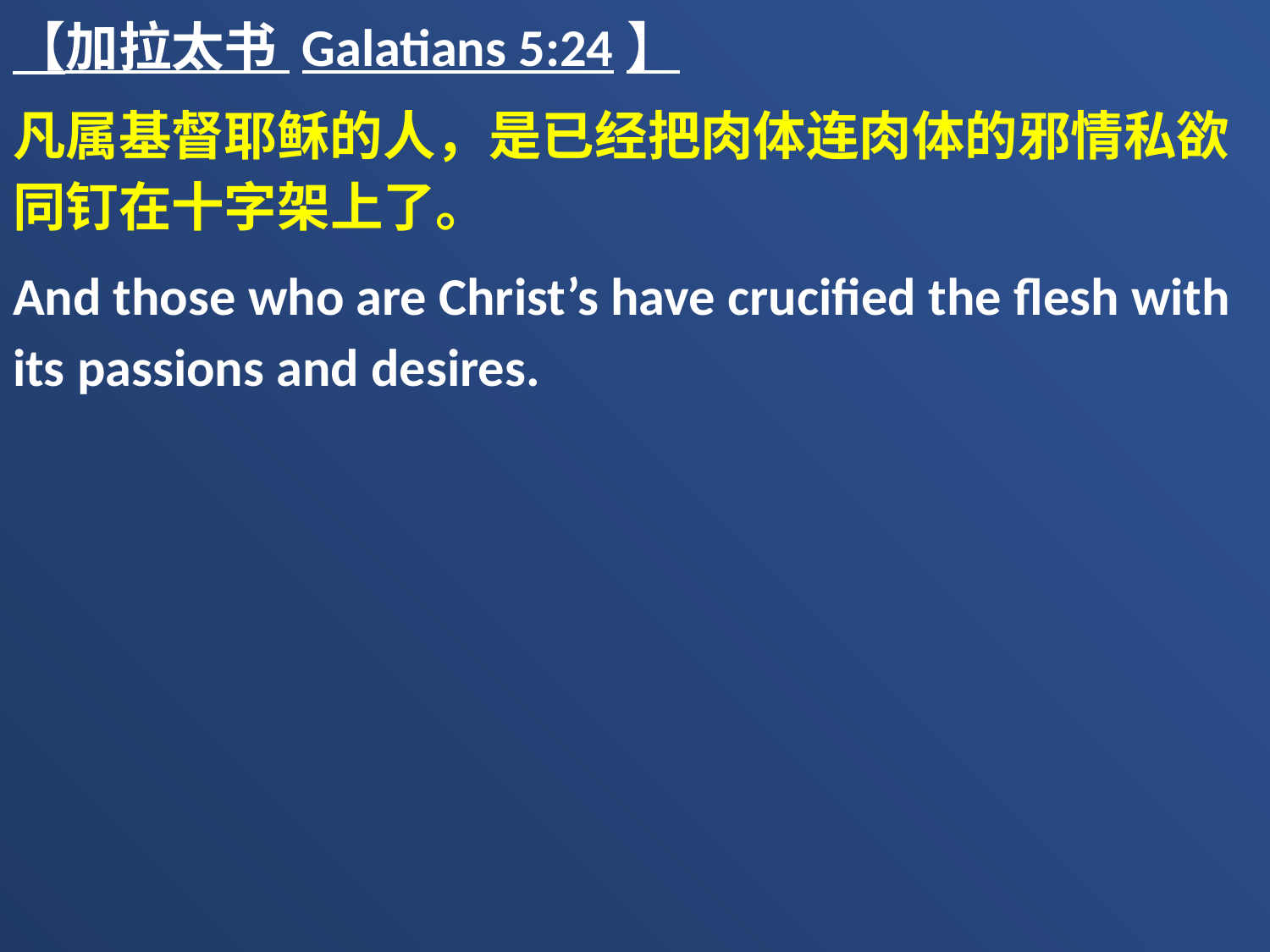

【加拉太书 Galatians 5:24】
凡属基督耶稣的人，是已经把肉体连肉体的邪情私欲同钉在十字架上了。
And those who are Christ’s have crucified the flesh with its passions and desires.